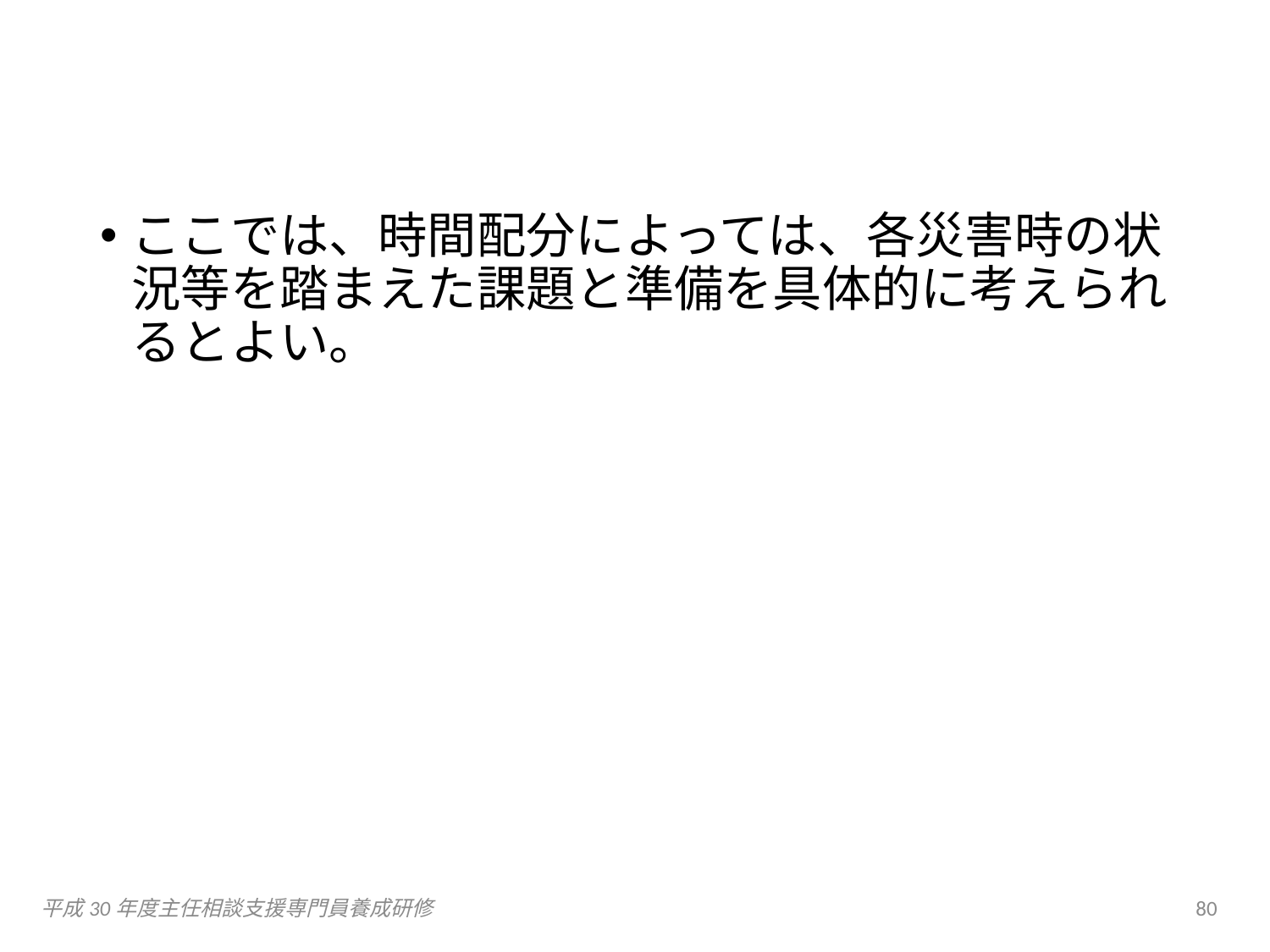

#
ここでは、時間配分によっては、各災害時の状況等を踏まえた課題と準備を具体的に考えられるとよい。

80
平成30年度主任相談支援専門員養成研修